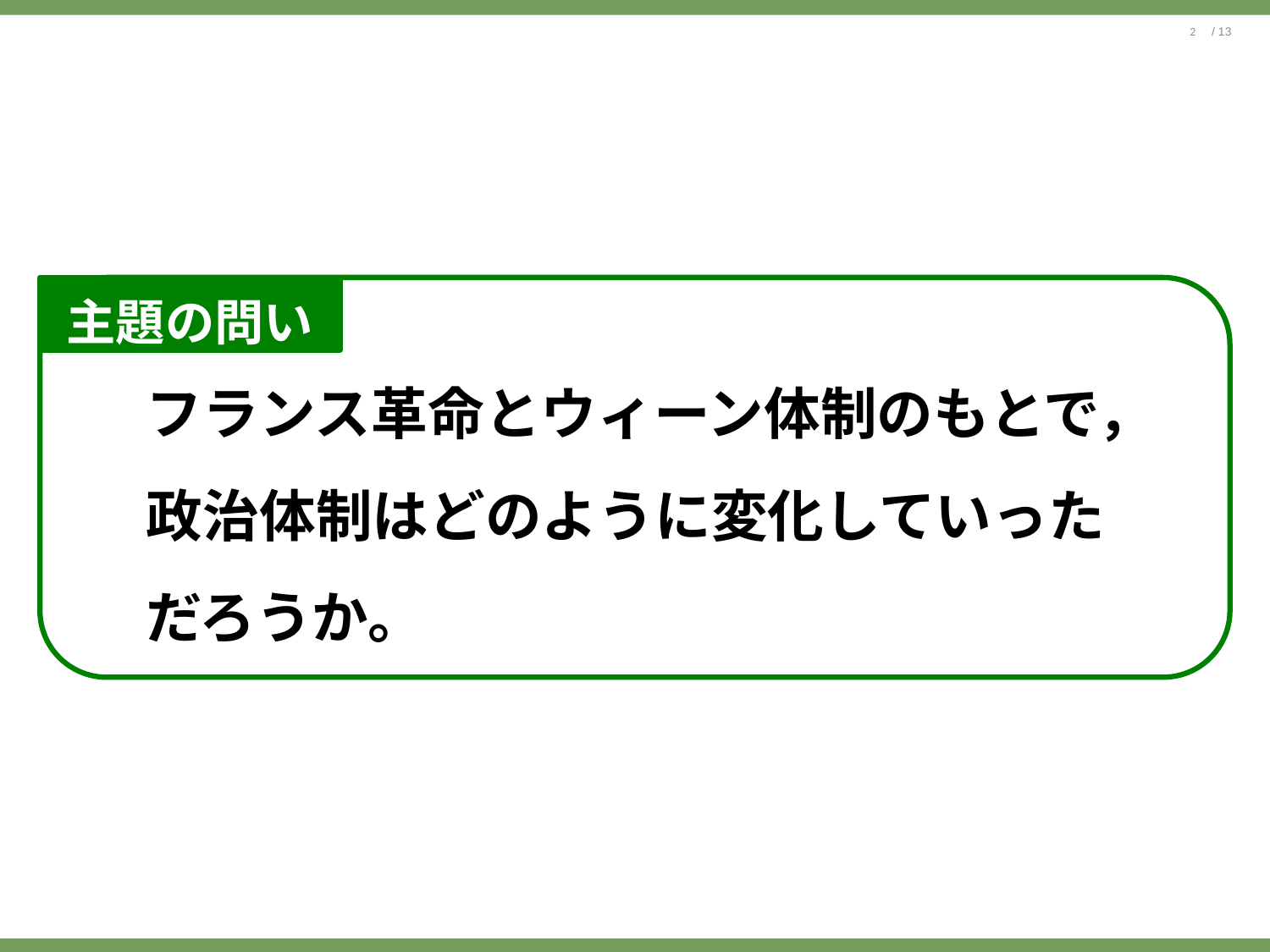

# フランス革命とウィーン体制のもとで，政治体制はどのように変化していっただろうか。